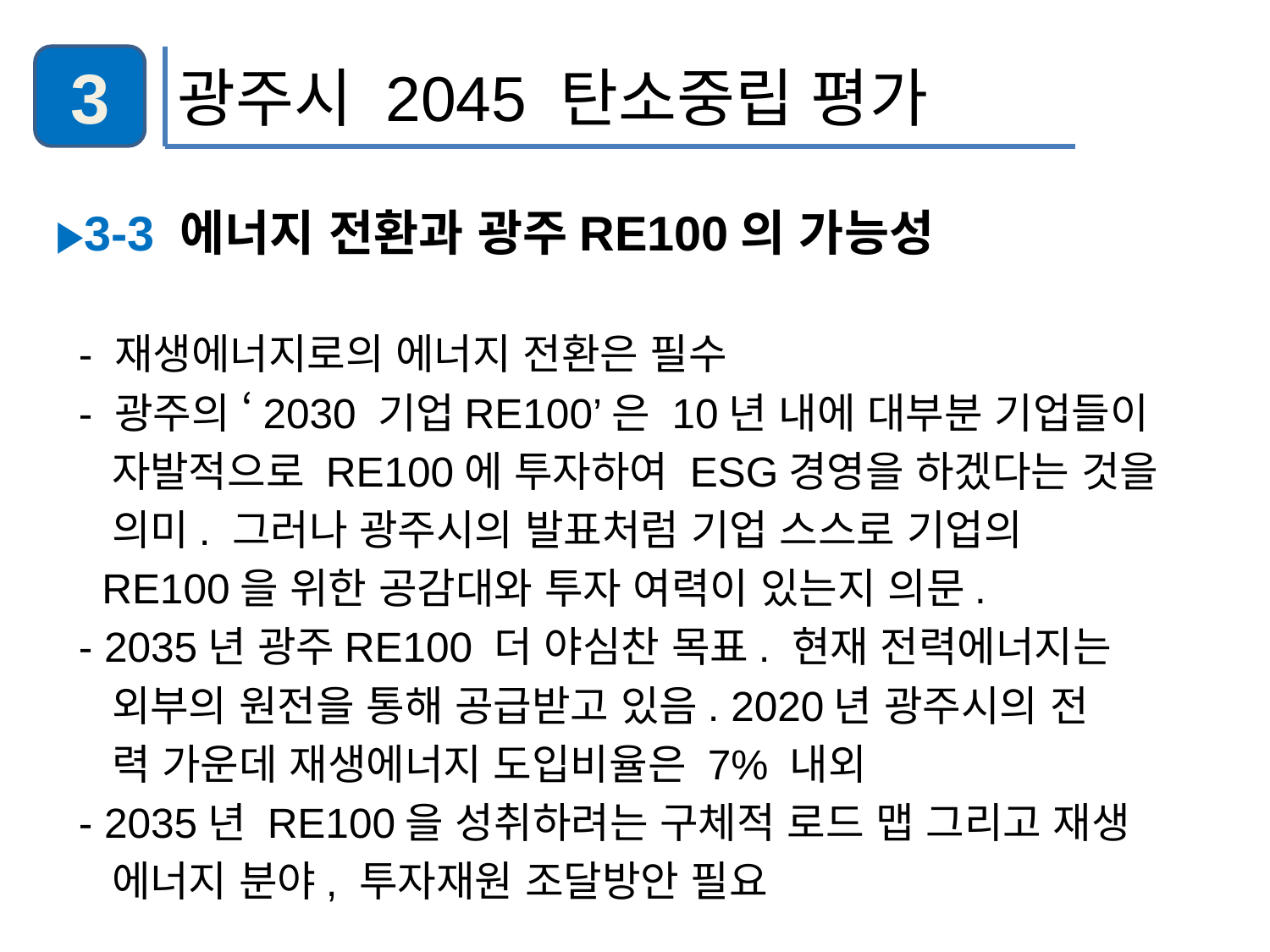

3
광주시 2045 탄소중립 평가
▶3-3 에너지 전환과 광주RE100의 가능성

  - 재생에너지로의 에너지 전환은 필수
  - 광주의 ‘2030 기업RE100’은 10년 내에 대부분 기업들이
    자발적으로 RE100에 투자하여 ESG경영을 하겠다는 것을
    의미. 그러나 광주시의 발표처럼 기업 스스로 기업의
    RE100을 위한 공감대와 투자 여력이 있는지 의문.
  - 2035년 광주RE100 더 야심찬 목표. 현재 전력에너지는
    외부의 원전을 통해 공급받고 있음. 2020년 광주시의 전
    력 가운데 재생에너지 도입비율은 7% 내외
  - 2035년 RE100을 성취하려는 구체적 로드 맵 그리고 재생
    에너지 분야, 투자재원 조달방안 필요